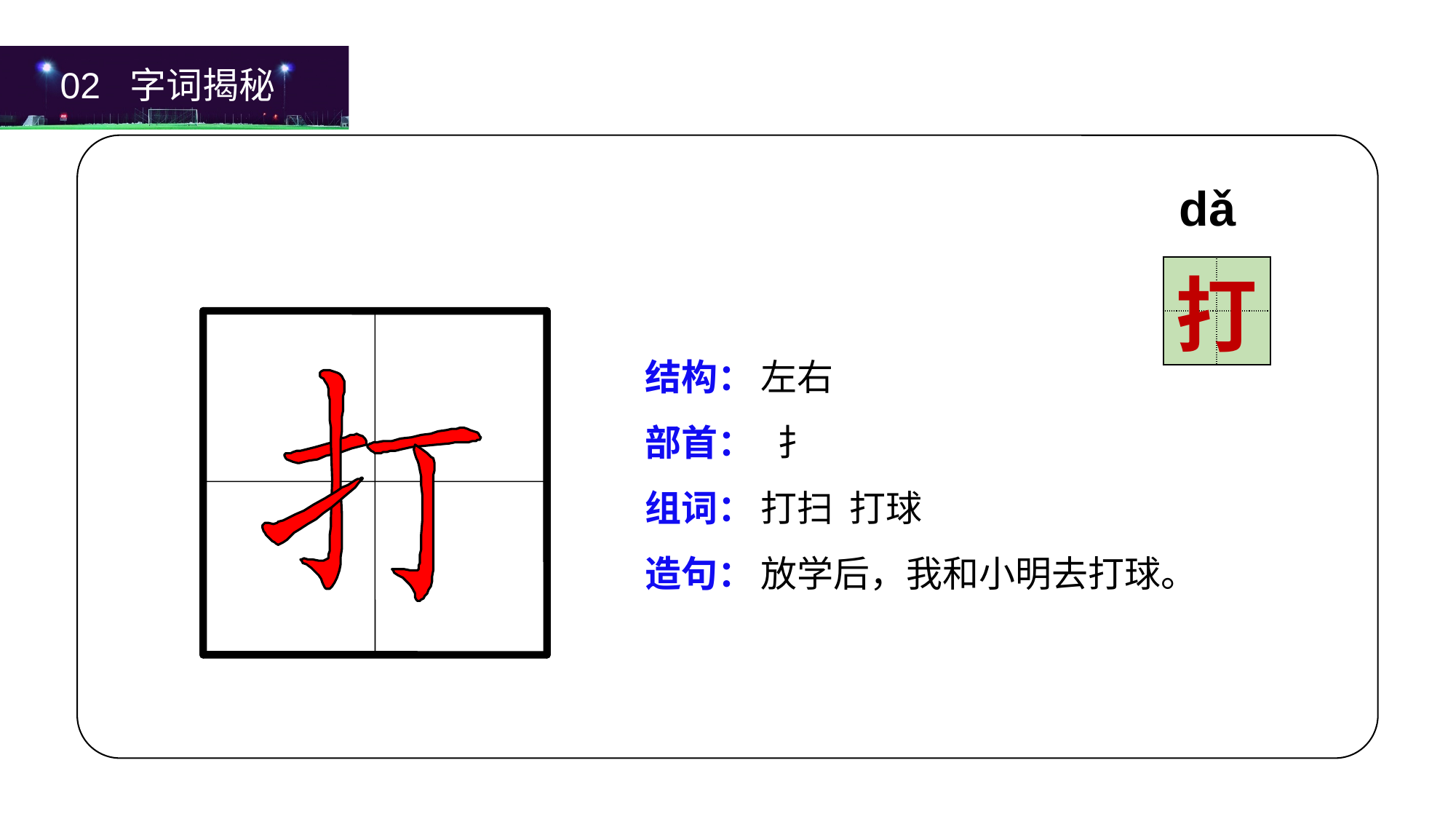

02  字词揭秘

dǎ
|  |  |
| --- | --- |
|  |  |
打

结构：
部首：
组词：
造句：

左右
 扌
打扫  打球
放学后，我和小明去打球。